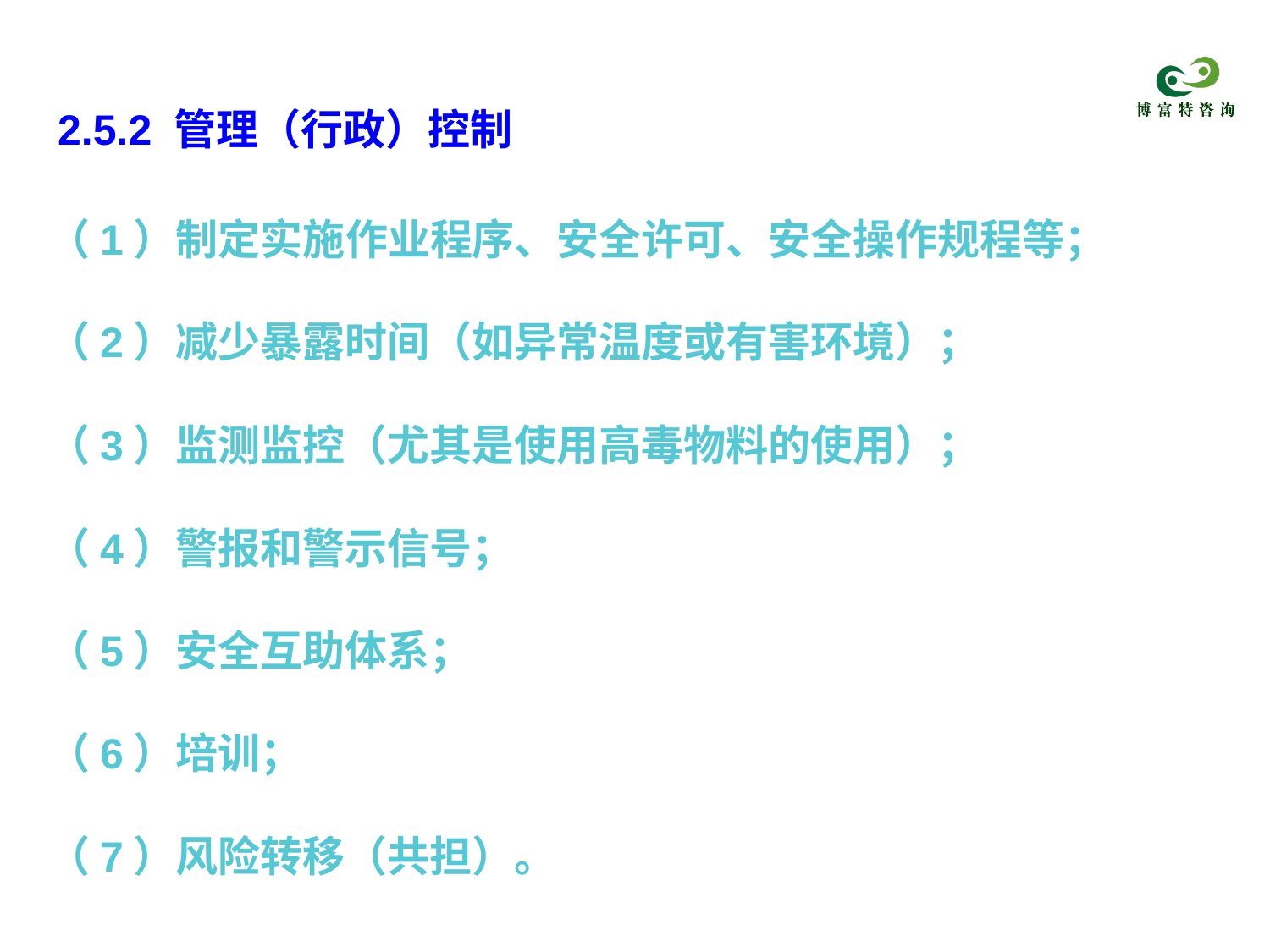

2.5.2 管理（行政）控制
（1）制定实施作业程序、安全许可、安全操作规程等；
（2）减少暴露时间（如异常温度或有害环境）；
（3）监测监控（尤其是使用高毒物料的使用）；
（4）警报和警示信号；
（5）安全互助体系；
（6）培训；
（7）风险转移（共担）。